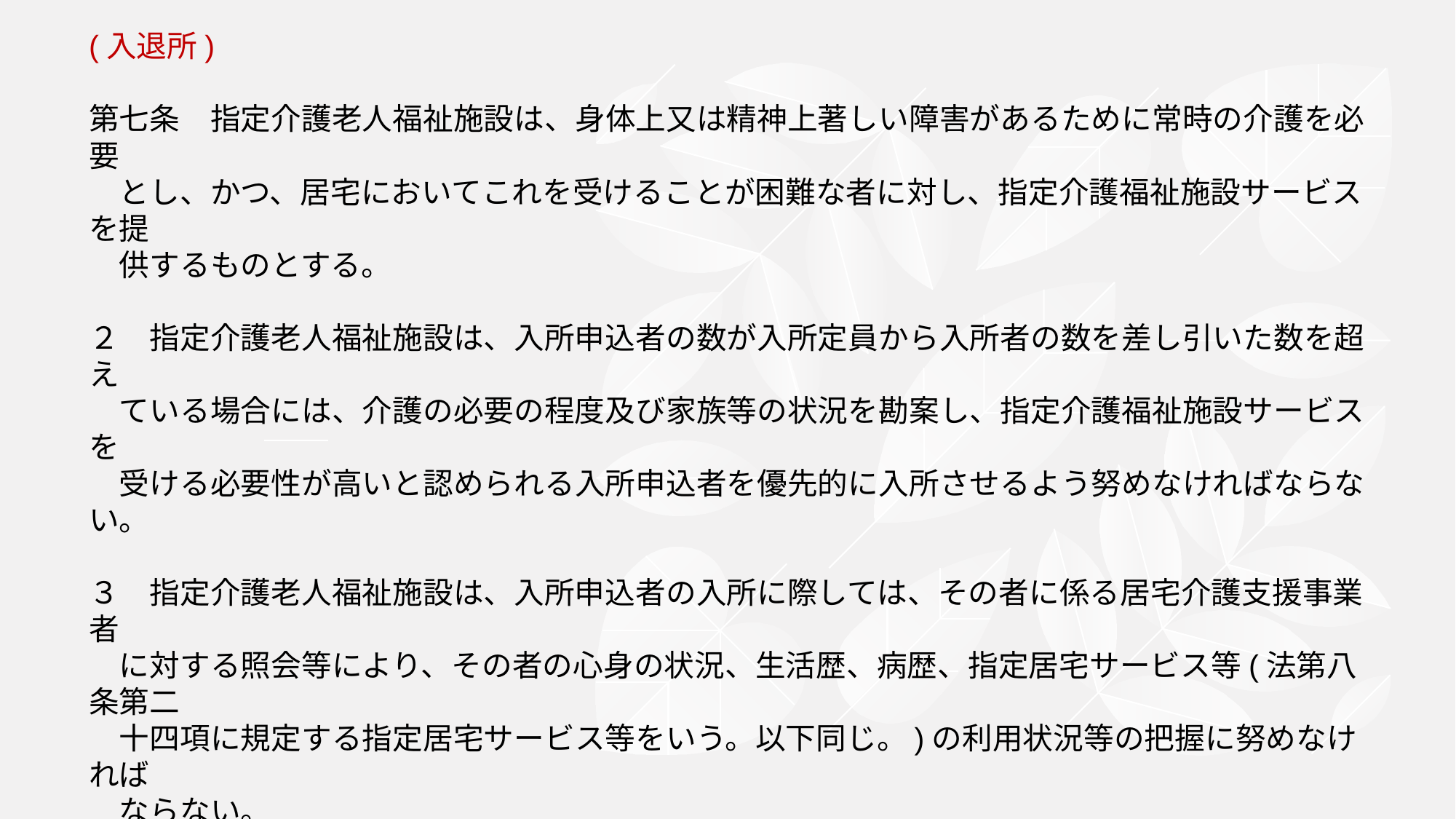

# ５　指定介護老人福祉施設は、指定介護福祉施設サービスを提供するに当たっては、法第百十八条 　の二第一項に規定する介護保険等関連情報その他必要な情報を活用し、適切かつ有効に行うよ 　う努めなければならない。 (入退所) 第七条　指定介護老人福祉施設は、身体上又は精神上著しい障害があるために常時の介護を必要 　とし、かつ、居宅においてこれを受けることが困難な者に対し、指定介護福祉施設サービスを提 　供するものとする。 ２　指定介護老人福祉施設は、入所申込者の数が入所定員から入所者の数を差し引いた数を超え 　ている場合には、介護の必要の程度及び家族等の状況を勘案し、指定介護福祉施設サービスを 　受ける必要性が高いと認められる入所申込者を優先的に入所させるよう努めなければならない。 ３　指定介護老人福祉施設は、入所申込者の入所に際しては、その者に係る居宅介護支援事業者 　に対する照会等により、その者の心身の状況、生活歴、病歴、指定居宅サービス等(法第八条第二 　十四項に規定する指定居宅サービス等をいう。以下同じ。)の利用状況等の把握に努めなければ 　ならない。 ４　指定介護老人福祉施設は、入所者の心身の状況、その置かれている環境等に照らし、その者が 　居宅において日常生活を営むことができるかどうかについて定期的に検討しなければならない。